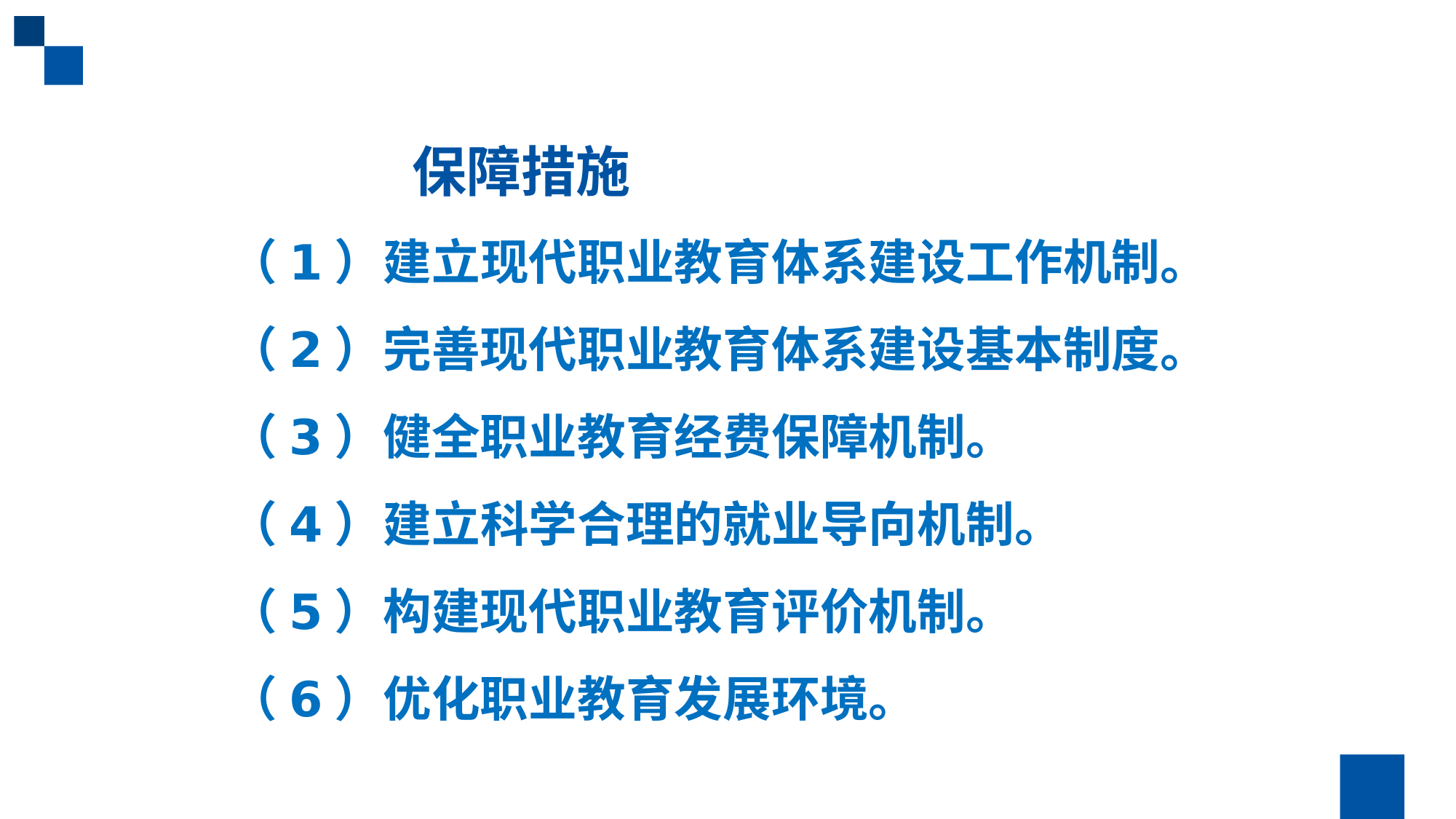

保障措施
             （1）建立现代职业教育体系建设工作机制。
             （2）完善现代职业教育体系建设基本制度。
             （3）健全职业教育经费保障机制。
             （4）建立科学合理的就业导向机制。
             （5）构建现代职业教育评价机制。
             （6）优化职业教育发展环境。

120